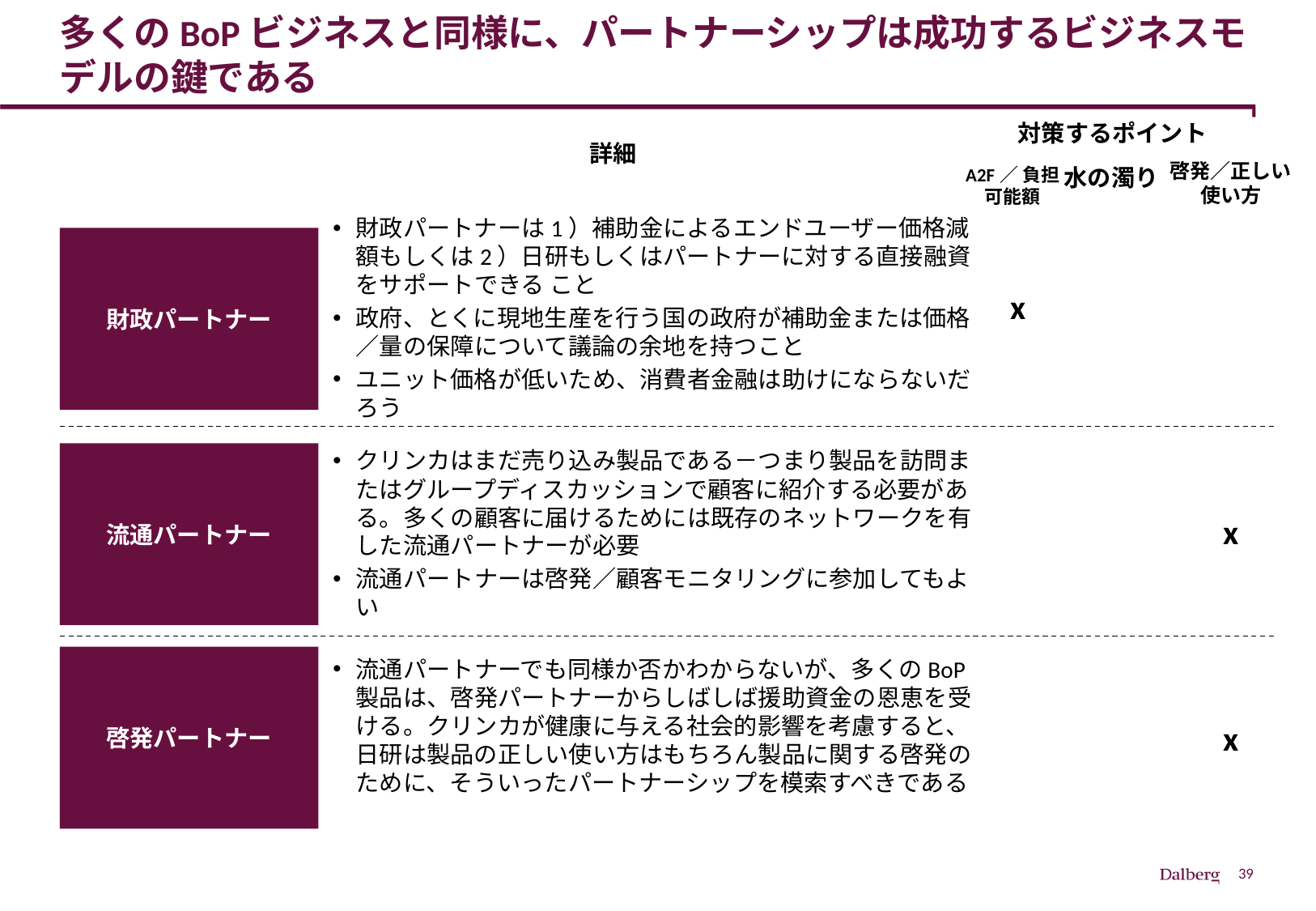

# 多くのBoPビジネスと同様に、パートナーシップは成功するビジネスモデルの鍵である
対策するポイント
詳細
啓発／正しい使い方
A2F／ 負担可能額
水の濁り
財政パートナーは1）補助金によるエンドユーザー価格減額もしくは2）日研もしくはパートナーに対する直接融資をサポートできる こと
政府、とくに現地生産を行う国の政府が補助金または価格／量の保障について議論の余地を持つこと
ユニット価格が低いため、消費者金融は助けにならないだろう
財政パートナー
x
流通パートナー
クリンカはまだ売り込み製品である－つまり製品を訪問またはグループディスカッションで顧客に紹介する必要がある。多くの顧客に届けるためには既存のネットワークを有した流通パートナーが必要
流通パートナーは啓発／顧客モニタリングに参加してもよい
x
啓発パートナー
流通パートナーでも同様か否かわからないが、多くのBoP製品は、啓発パートナーからしばしば援助資金の恩恵を受ける。クリンカが健康に与える社会的影響を考慮すると、日研は製品の正しい使い方はもちろん製品に関する啓発のために、そういったパートナーシップを模索すべきである
x